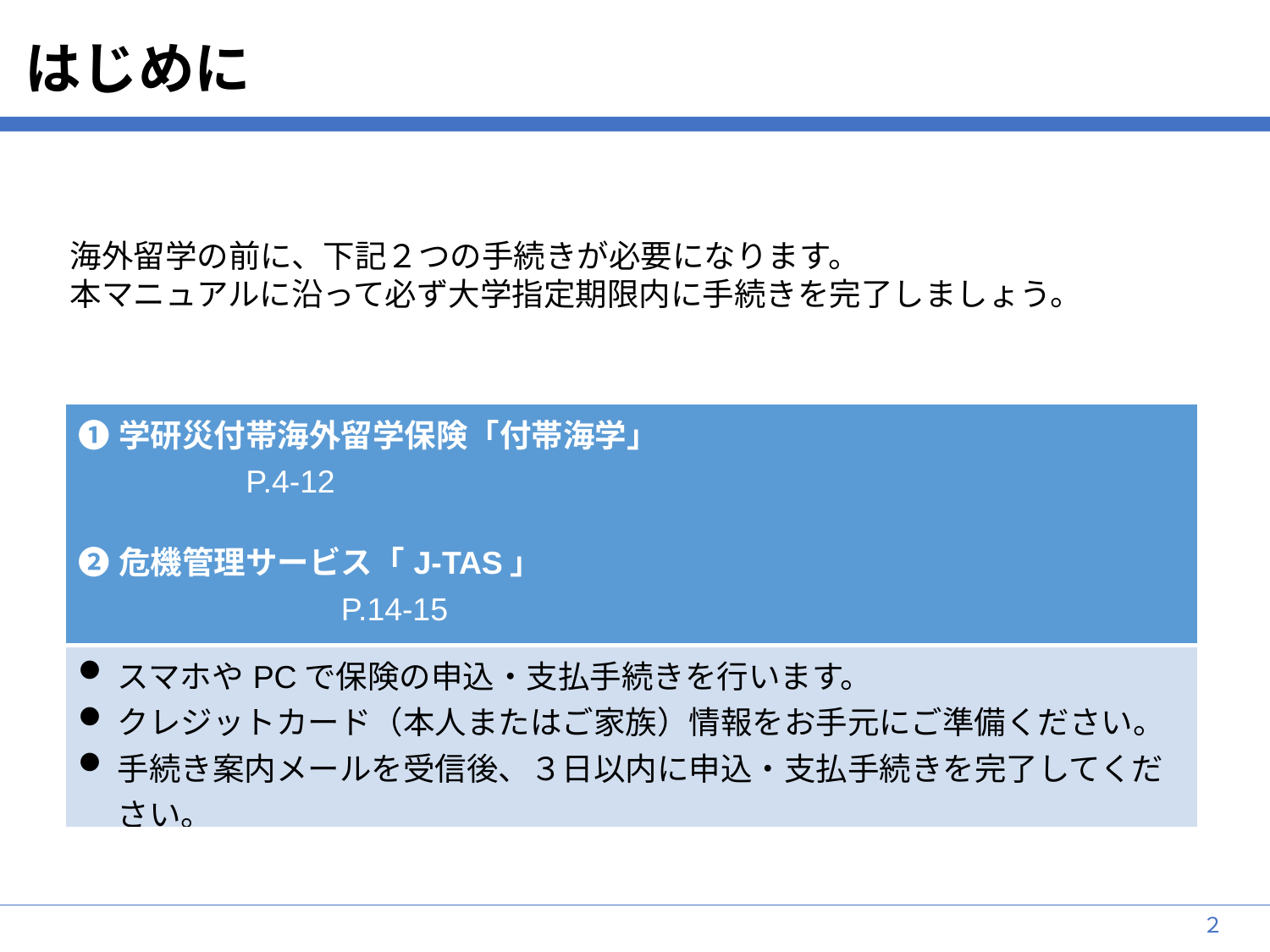

はじめに

海外留学の前に、下記２つの手続きが必要になります。
本マニュアルに沿って必ず大学指定期限内に手続きを完了しましょう。

| ❶学研災付帯海外留学保険「付帯海学」　　　　　　　　　　　　　　　　　　　　　P.4-12 ❷危機管理サービス「J-TAS」　　　　　　　　　　　　　　　　　　　　　　　　　　　　P.14-15 |
| --- |
| スマホやPCで保険の申込・支払手続きを行います。 クレジットカード（本人またはご家族）情報をお手元にご準備ください。 手続き案内メールを受信後、３日以内に申込・支払手続きを完了してください。 |
２